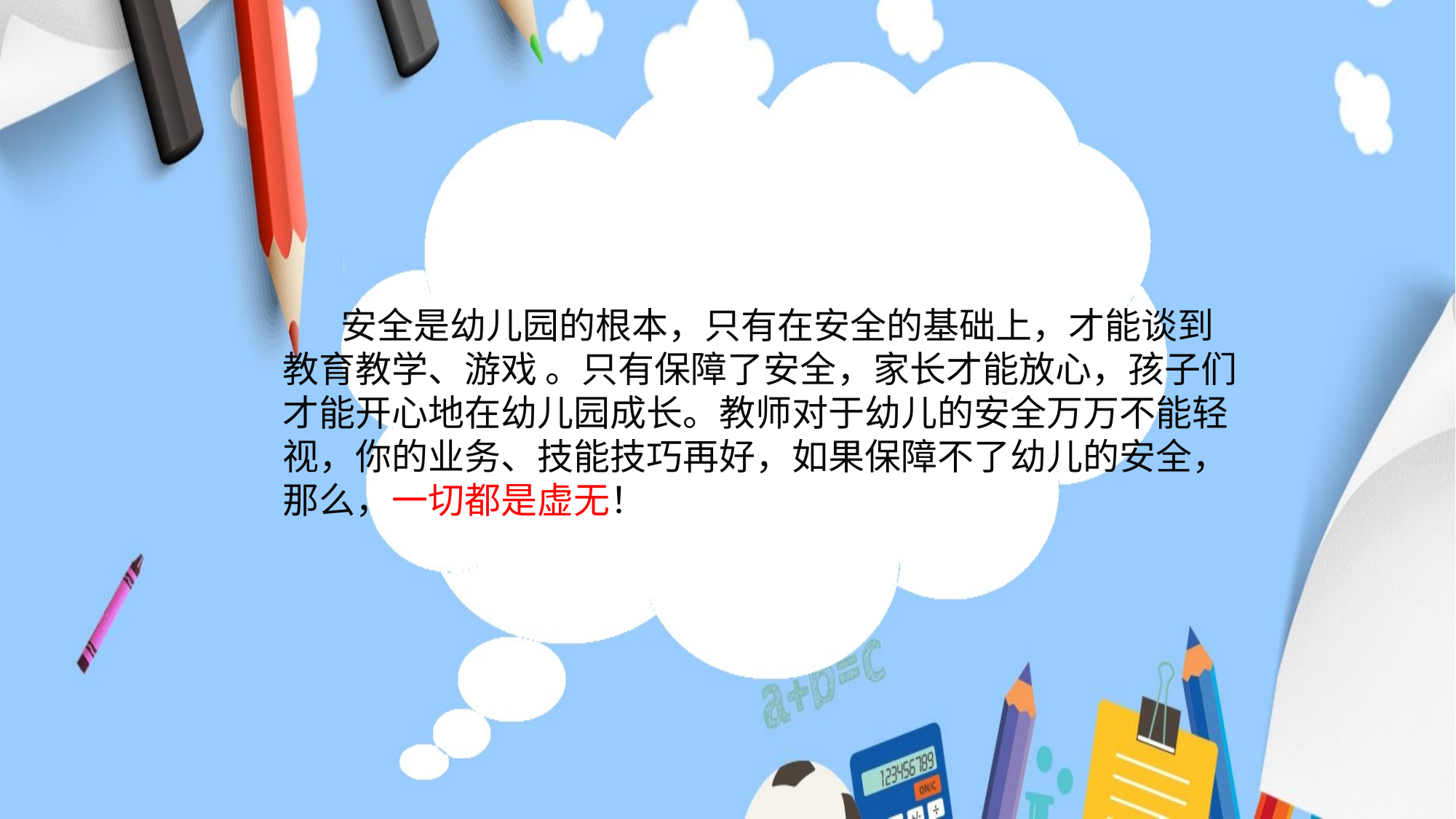

安全是幼儿园的根本，只有在安全的基础上，才能谈到教育教学、游戏 。只有保障了安全，家长才能放心，孩子们才能开心地在幼儿园成长。教师对于幼儿的安全万万不能轻视，你的业务、技能技巧再好，如果保障不了幼儿的安全，那么，一切都是虚无！